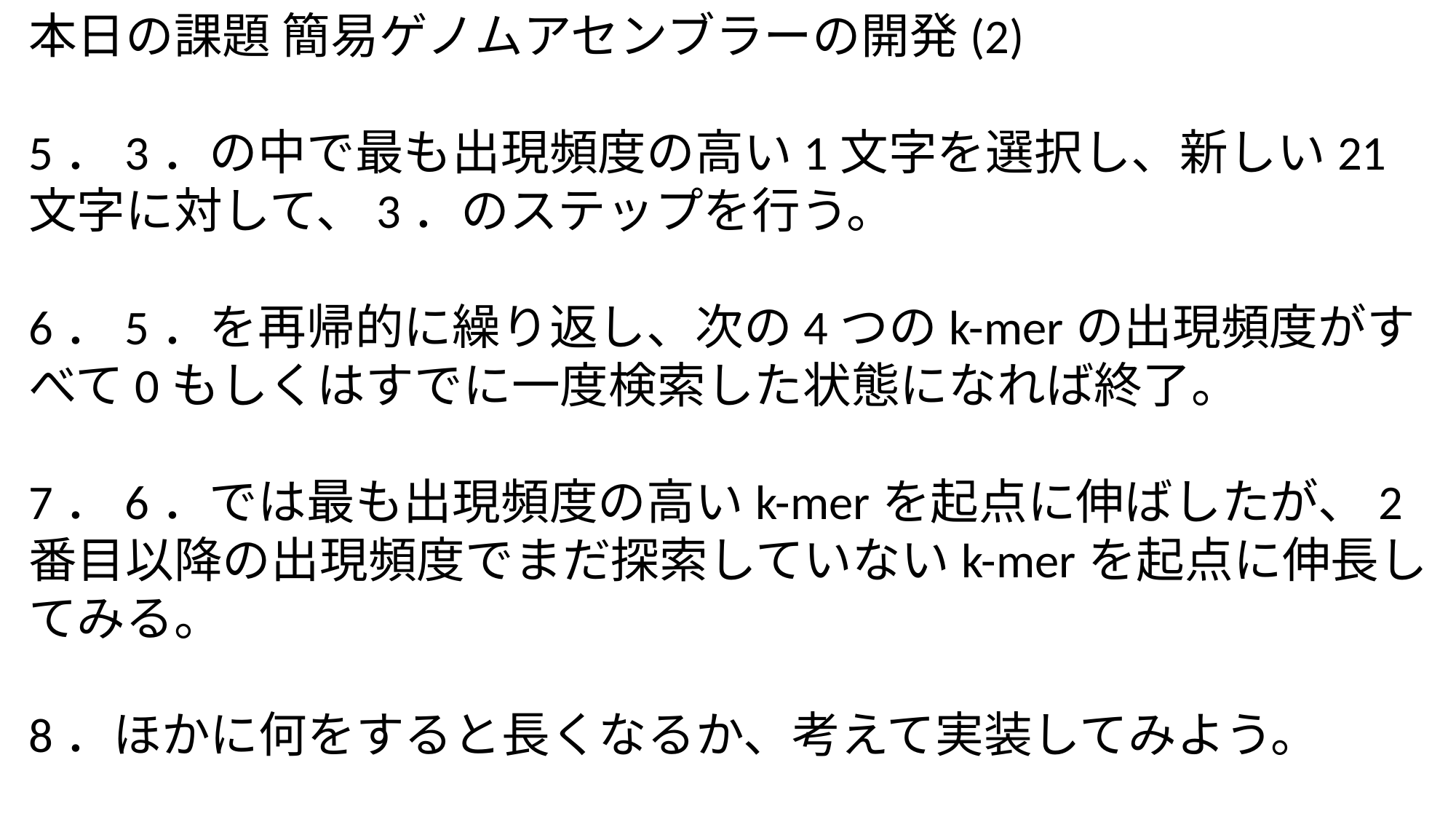

本日の課題 簡易ゲノムアセンブラーの開発(2)

5．3．の中で最も出現頻度の高い1文字を選択し、新しい21文字に対して、3．のステップを行う。

6．5．を再帰的に繰り返し、次の4つのk-merの出現頻度がすべて0もしくはすでに一度検索した状態になれば終了。

7．6．では最も出現頻度の高いk-merを起点に伸ばしたが、2番目以降の出現頻度でまだ探索していないk-merを起点に伸長してみる。

8．ほかに何をすると長くなるか、考えて実装してみよう。